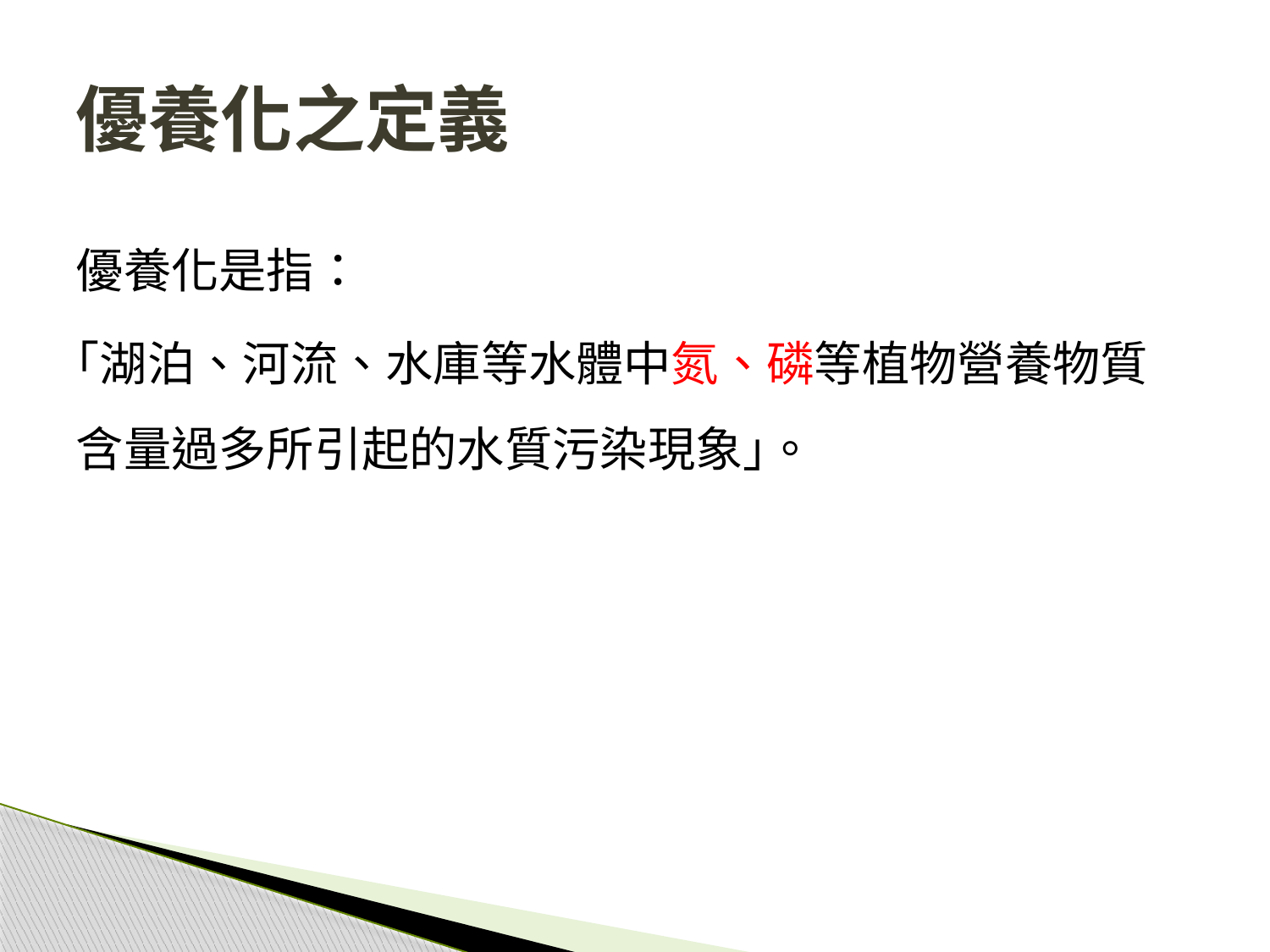

# 優養化之定義
優養化是指：
｢湖泊、河流、水庫等水體中氮、磷等植物營養物質含量過多所引起的水質污染現象｣。